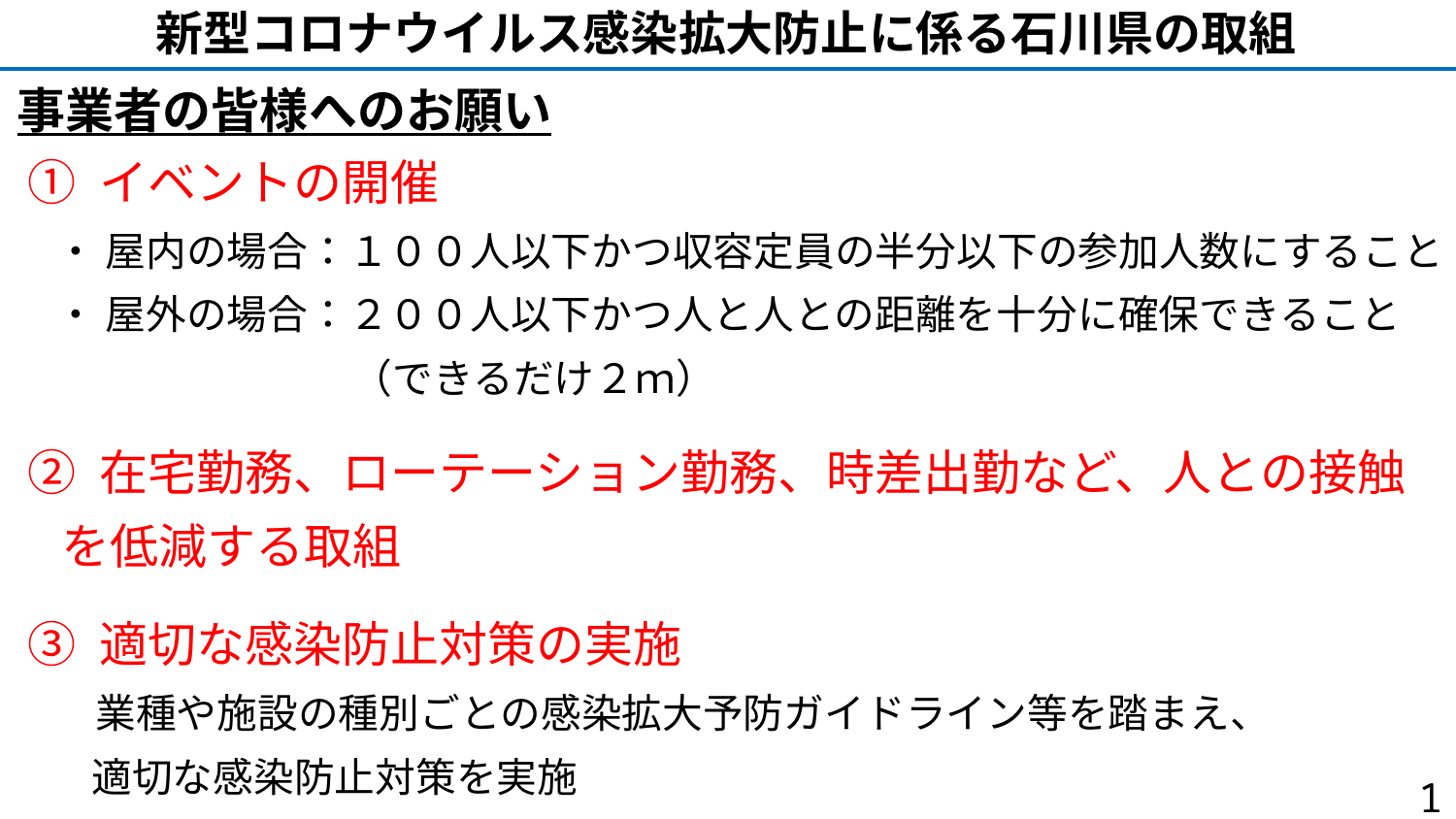

# 新型コロナウイルス感染拡大防止に係る石川県の取組
事業者の皆様へのお願い
① イベントの開催
  ・ 屋内の場合：１００人以下かつ収容定員の半分以下の参加人数にすること
  ・ 屋外の場合：２００人以下かつ人と人との距離を十分に確保できること
　　　　　　　　（できるだけ２ｍ）

② 在宅勤務、ローテーション勤務、時差出勤など、人との接触
  を低減する取組

③ 適切な感染防止対策の実施
　   業種や施設の種別ごとの感染拡大予防ガイドライン等を踏まえ、
      適切な感染防止対策を実施
1